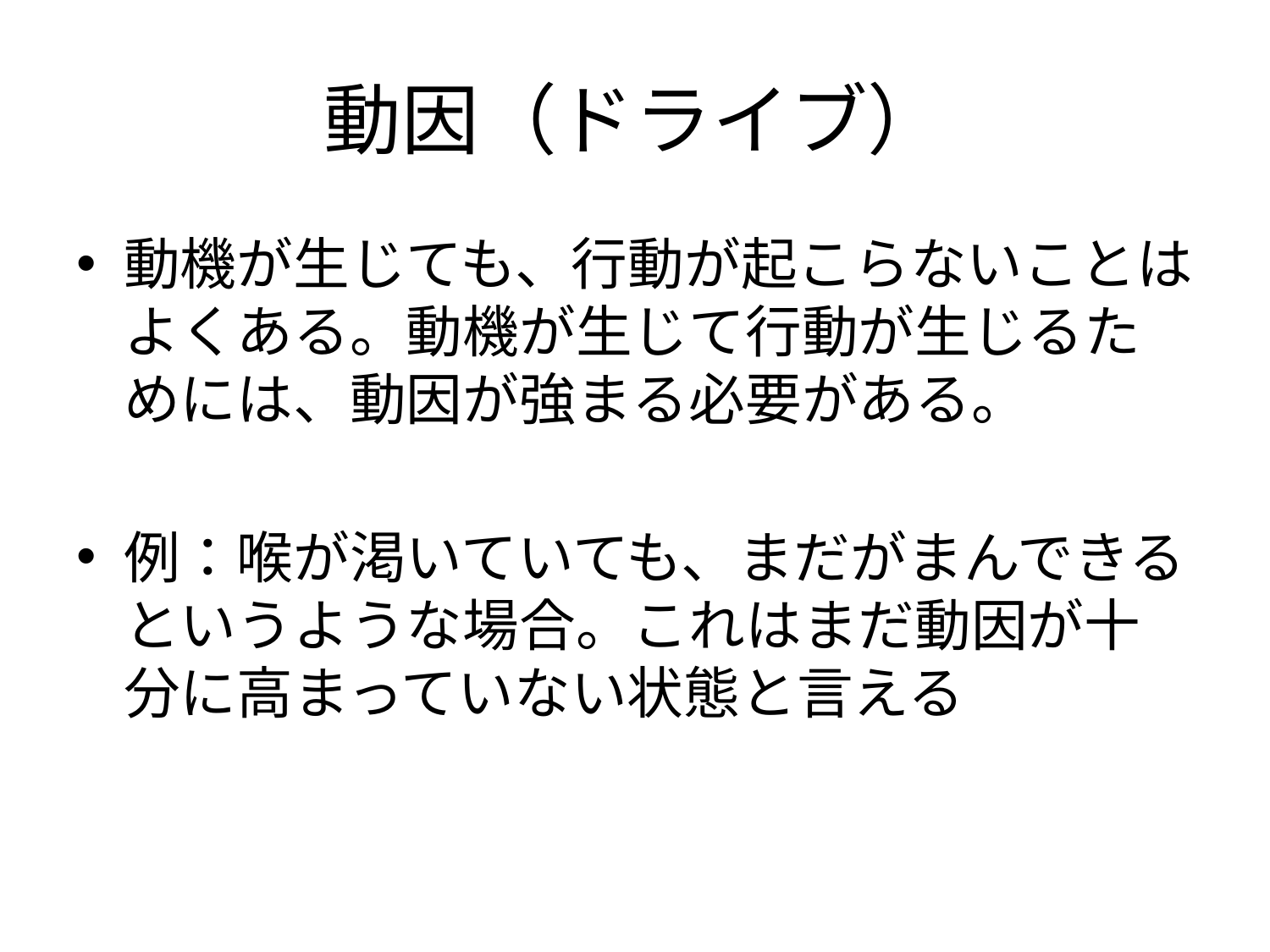

# 動因（ドライブ）
動機が生じても、行動が起こらないことはよくある。動機が生じて行動が生じるためには、動因が強まる必要がある。

例：喉が渇いていても、まだがまんできるというような場合。これはまだ動因が十分に高まっていない状態と言える